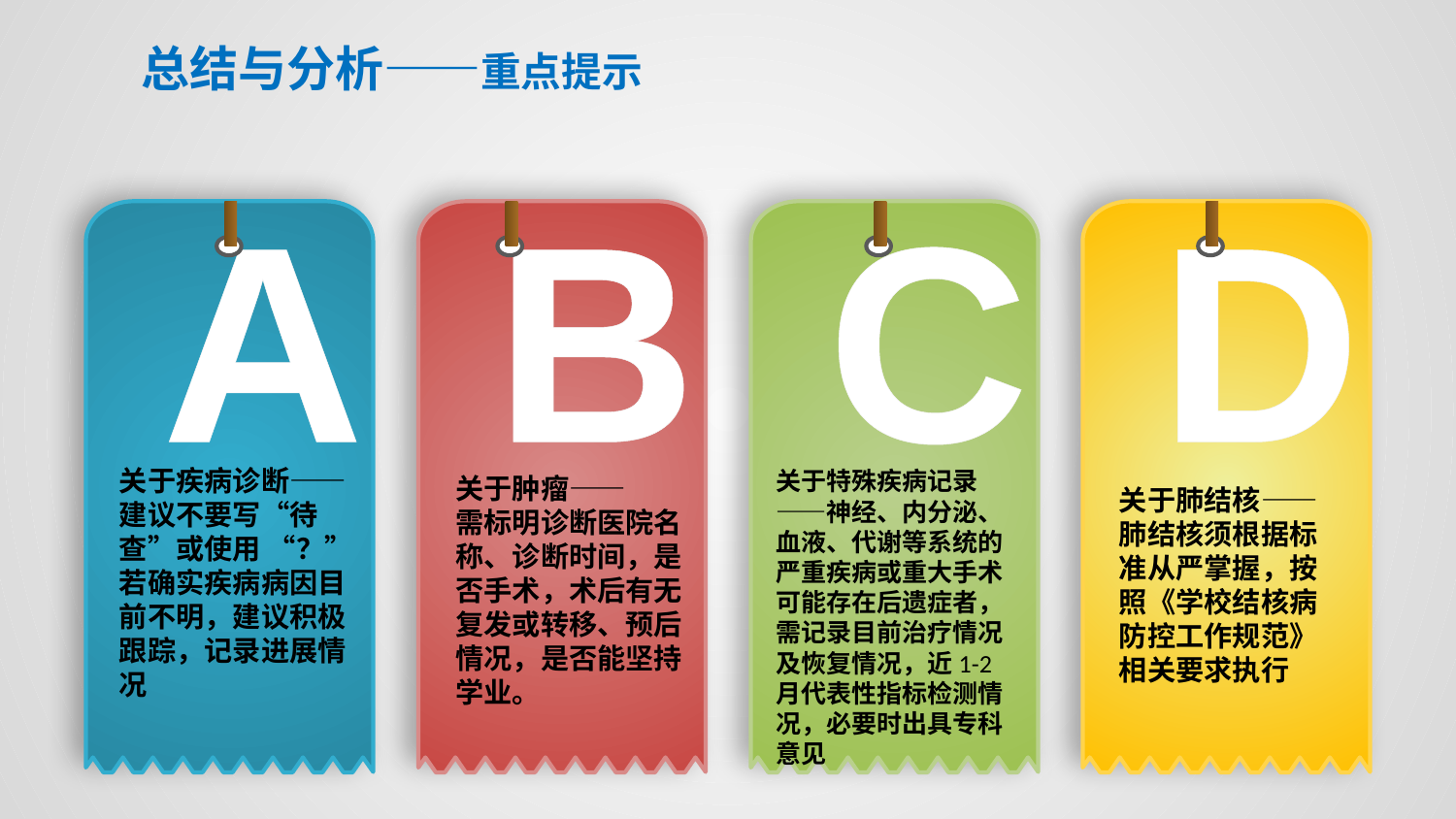

总结与分析——重点提示

A
B
C
D

关于疾病诊断——
建议不要写“待查”或使用 “？”
若确实疾病病因目前不明，建议积极跟踪，记录进展情况
关于特殊疾病记录——神经、内分泌、血液、代谢等系统的严重疾病或重大手术可能存在后遗症者，需记录目前治疗情况及恢复情况，近1-2月代表性指标检测情况，必要时出具专科意见
关于肿瘤——
需标明诊断医院名称、诊断时间，是否手术，术后有无复发或转移、预后情况，是否能坚持学业。
关于肺结核——
肺结核须根据标准从严掌握，按照《学校结核病防控工作规范》相关要求执行